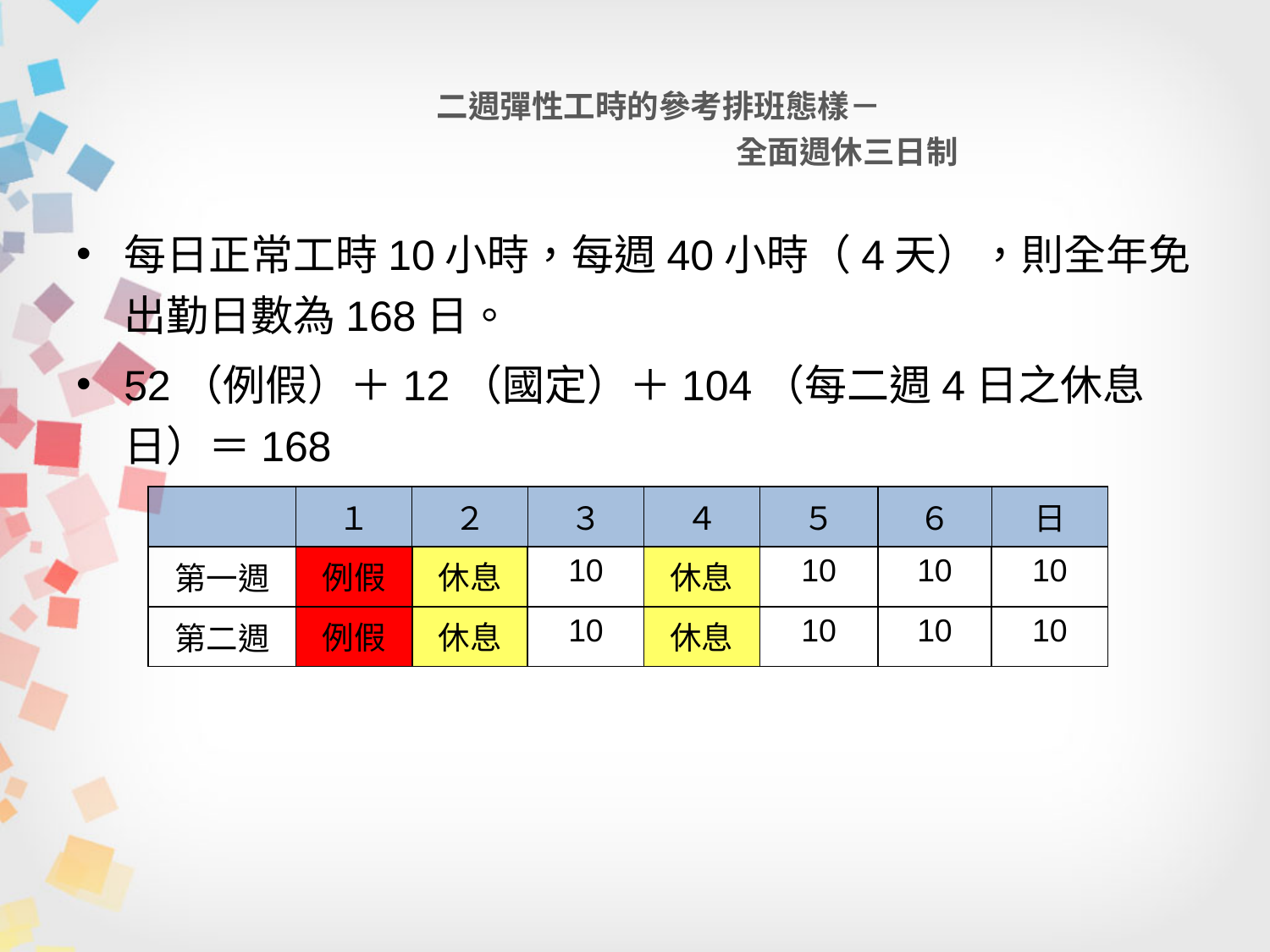

# 二週彈性工時的參考排班態樣－ 全面週休三日制
每日正常工時10小時，每週40小時（4天），則全年免出勤日數為168日。
52（例假）＋12（國定）＋104（每二週4日之休息日）＝168
|  | １ | ２ | ３ | ４ | ５ | ６ | 日 |
| --- | --- | --- | --- | --- | --- | --- | --- |
| 第一週 | 例假 | 休息 | 10 | 休息 | 10 | 10 | 10 |
| 第二週 | 例假 | 休息 | 10 | 休息 | 10 | 10 | 10 |